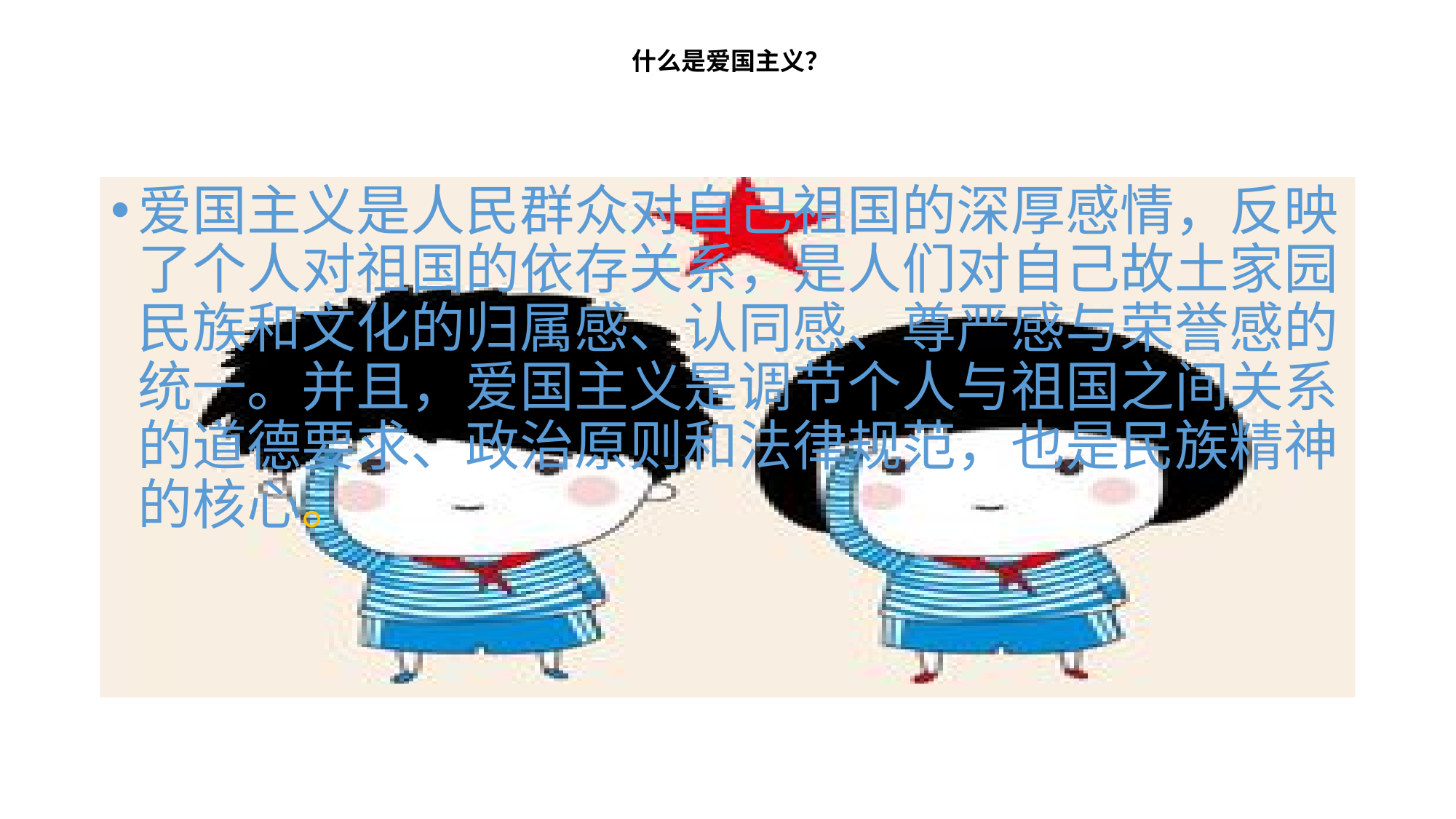

# 什么是爱国主义？
爱国主义是人民群众对自己祖国的深厚感情，反映了个人对祖国的依存关系，是人们对自己故土家园民族和文化的归属感、认同感、尊严感与荣誉感的统一。并且，爱国主义是调节个人与祖国之间关系的道德要求、政治原则和法律规范，也是民族精神的核心。